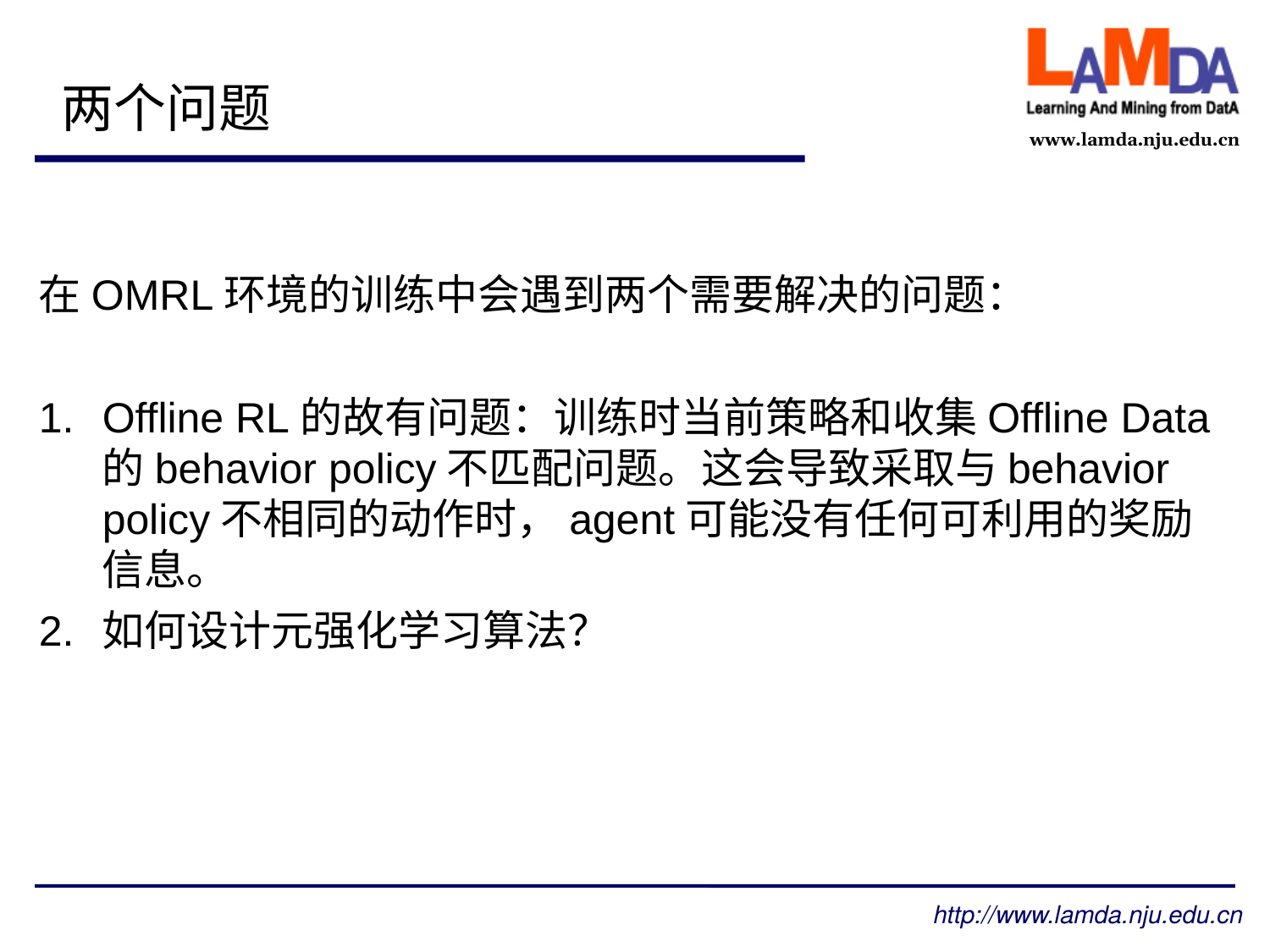

两个问题
在OMRL环境的训练中会遇到两个需要解决的问题：

Offline RL的故有问题：训练时当前策略和收集Offline Data的behavior policy不匹配问题。这会导致采取与behavior policy不相同的动作时，agent可能没有任何可利用的奖励信息。
如何设计元强化学习算法？